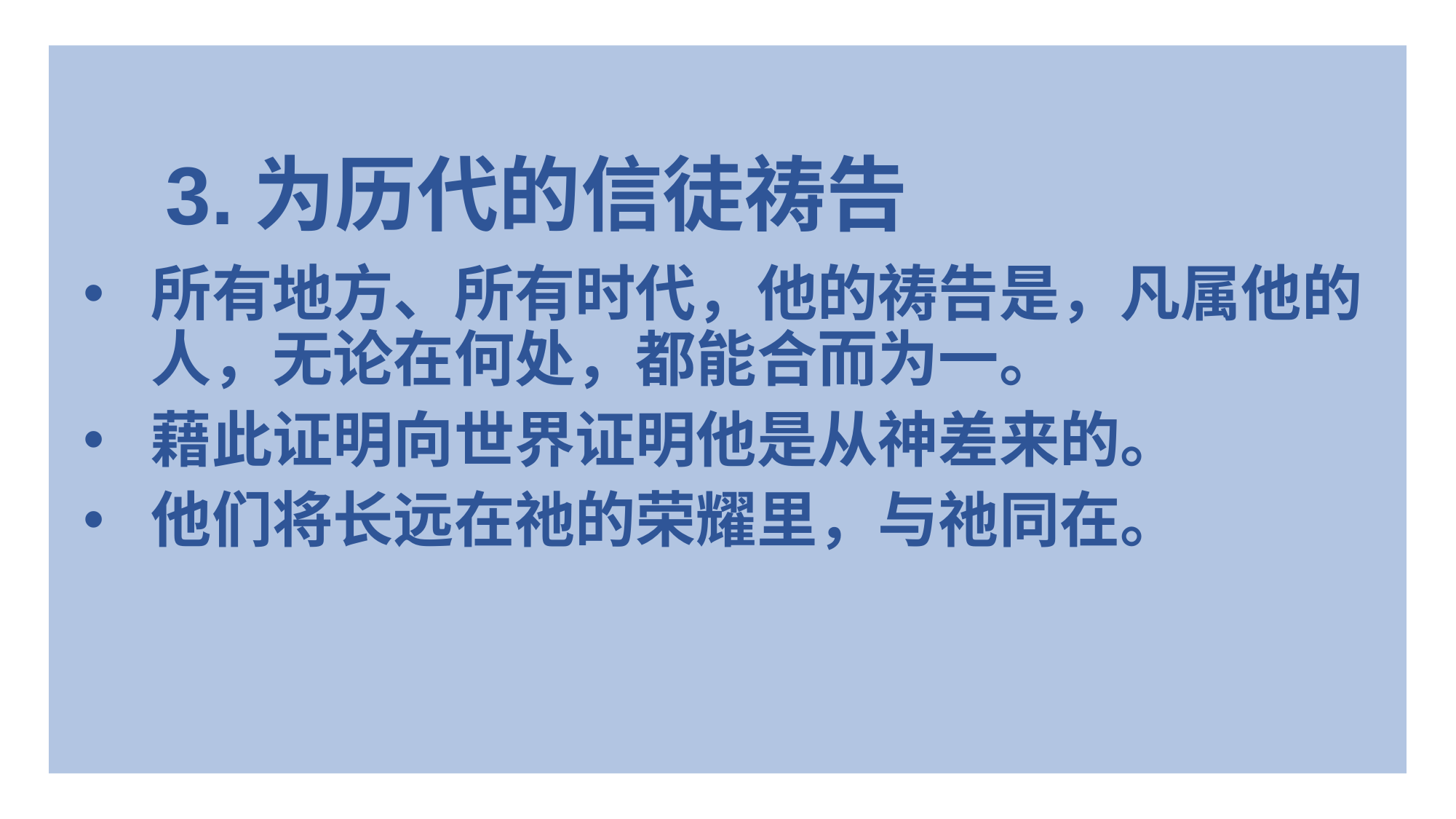

3.为历代的信徒祷告
所有地方、所有时代，他的祷告是，凡属他的人，无论在何处，都能合而为一。
藉此证明向世界证明他是从神差来的。
他们将长远在祂的荣耀里，与祂同在。